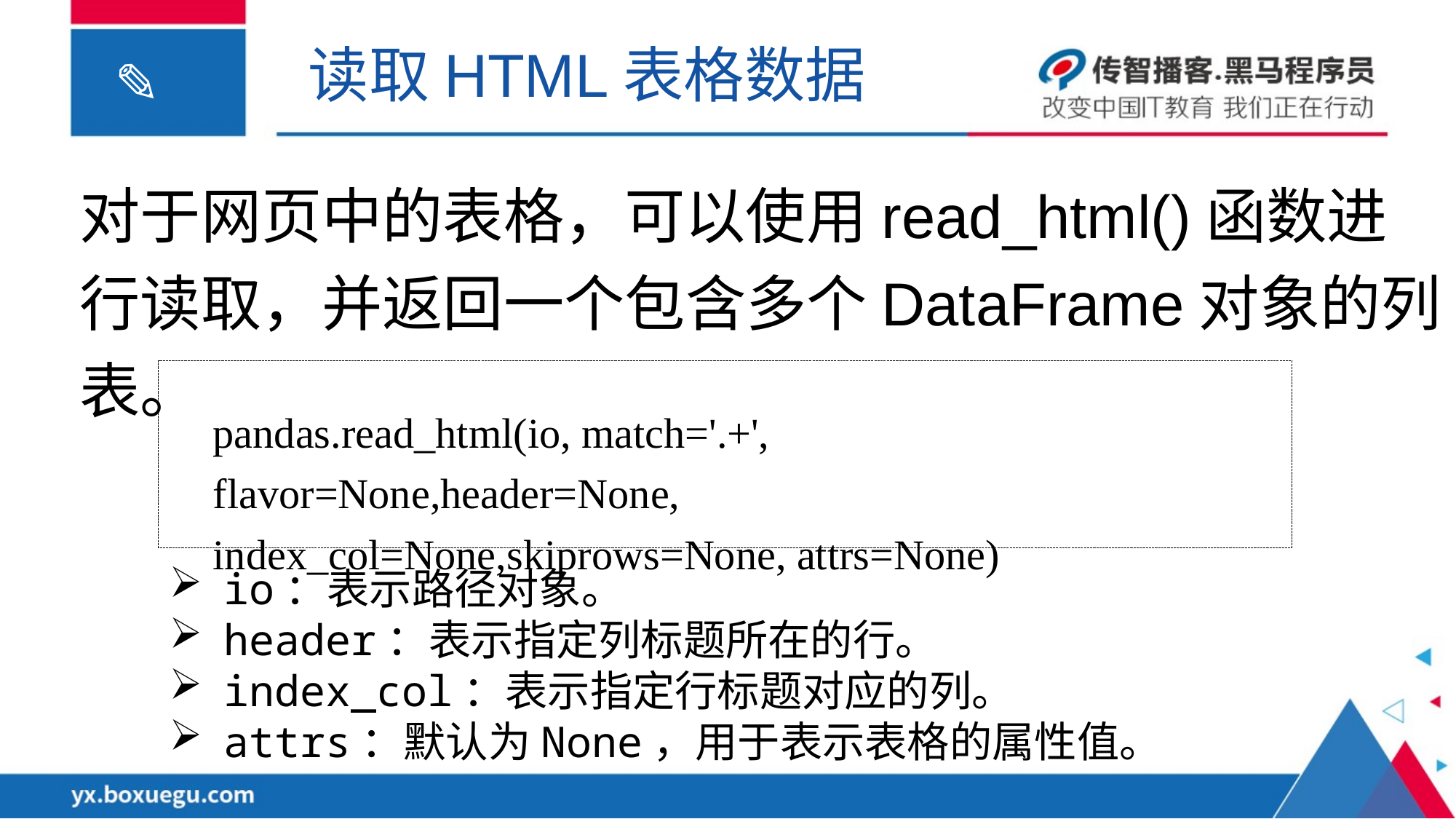

读取HTML表格数据
对于网页中的表格，可以使用read_html()函数进行读取，并返回一个包含多个DataFrame对象的列表。

pandas.read_html(io, match='.+', flavor=None,header=None, index_col=None,skiprows=None, attrs=None)
io：表示路径对象。
header：表示指定列标题所在的行。
index_col：表示指定行标题对应的列。
attrs：默认为None，用于表示表格的属性值。